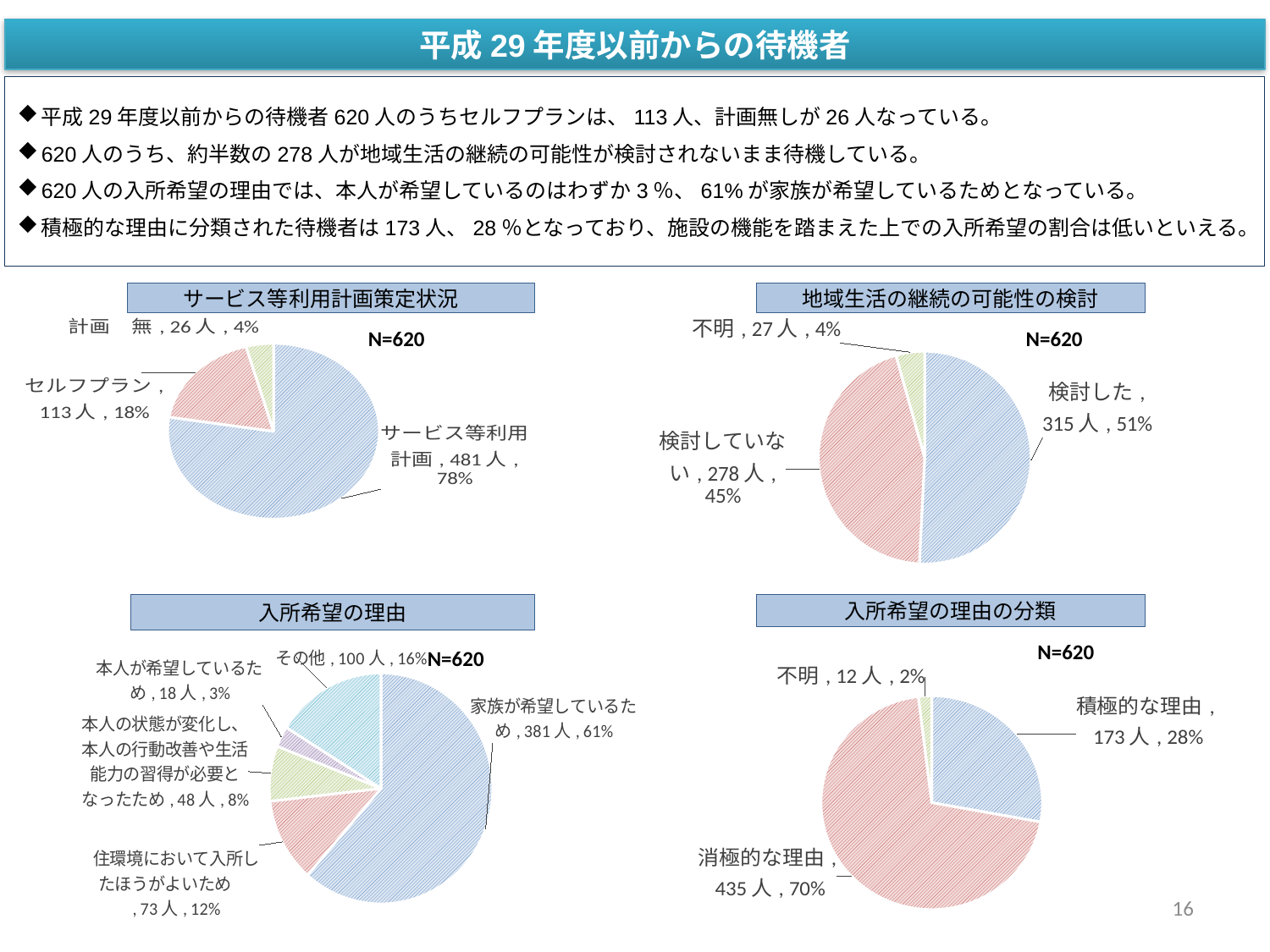

平成29年度以前からの待機者
平成29年度以前からの待機者620人のうちセルフプランは、113人、計画無しが26人なっている。
620人のうち、約半数の278人が地域生活の継続の可能性が検討されないまま待機している。
620人の入所希望の理由では、本人が希望しているのはわずか3％、61%が家族が希望しているためとなっている。
積極的な理由に分類された待機者は173人、28％となっており、施設の機能を踏まえた上での入所希望の割合は低いといえる。
サービス等利用計画策定状況
地域生活の継続の可能性の検討

### Chart

| Category | 地域生活の継続の可能性 |
|---|---|
| 検討した | 315.0 |
| 検討していない | 278.0 |
| 不明 | 27.0 |

### Chart

| Category | 地域生活の継続の可能性 |
|---|---|
| サービス等利用計画 | 481.0 |
| セルフプラン | 113.0 |
| 計画　無 | 26.0 |
N=620
N=620
入所希望の理由の分類
入所希望の理由
N=620
N=620

### Chart

| Category | 地域移行についての意向確認 |
|---|---|
| 家族が希望しているため | 381.0 |
| 住環境において入所したほうがよいため
 | 73.0 |
| 本人の状態が変化し、本人の行動改善や生活能力の習得が必要となったため | 48.0 |
| 本人が希望しているため | 18.0 |
| その他 | 100.0 |

### Chart

| Category | 入所希望の理由 |
|---|---|
| 積極的な理由 | 173.0 |
| 消極的な理由 | 435.0 |
| 不明 | 12.0 |
16